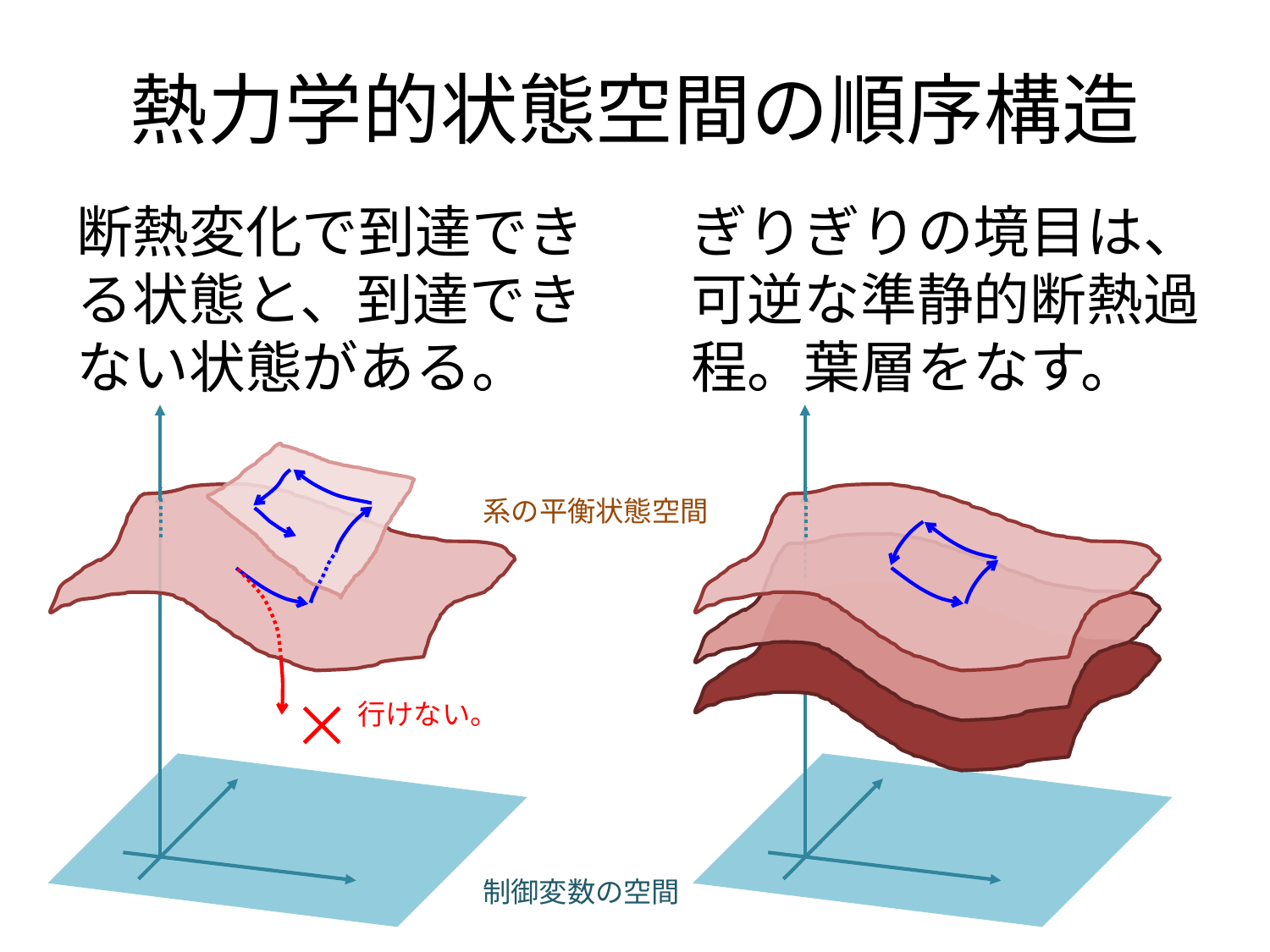

# 熱力学的状態空間の順序構造
断熱変化で到達できる状態と、到達できない状態がある。
ぎりぎりの境目は、可逆な準静的断熱過程。葉層をなす。

系の平衡状態空間

行けない。

制御変数の空間